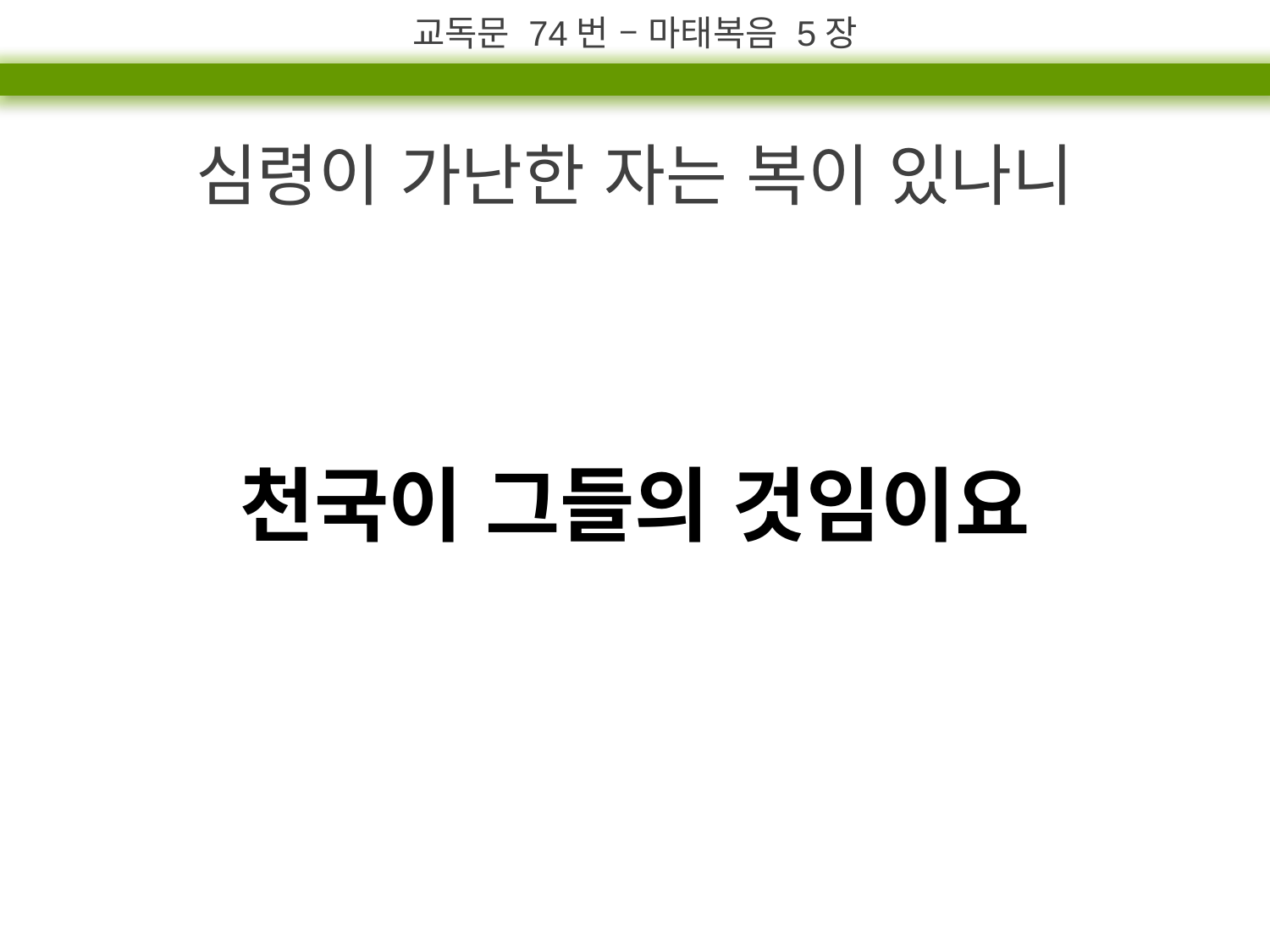

교독문 74번 – 마태복음 5장

심령이 가난한 자는 복이 있나니
천국이 그들의 것임이요